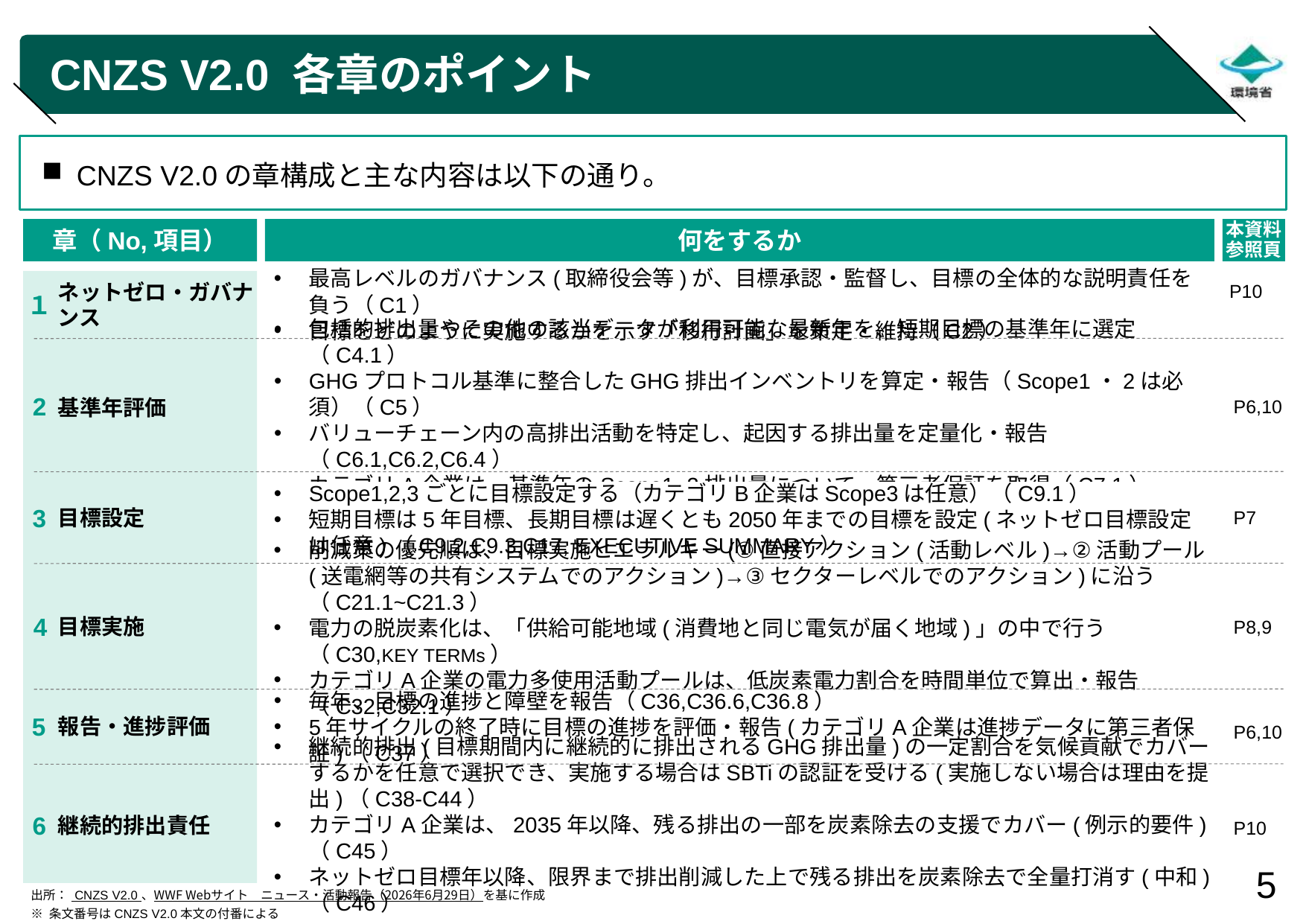

# CNZS V2.0 各章のポイント
CNZS V2.0の章構成と主な内容は以下の通り。
章（No,項目）
何をするか
本資料
参照頁

１
ネットゼロ・ガバナンス
P10
最高レベルのガバナンス(取締役会等)が、目標承認・監督し、目標の全体的な説明責任を負う（C1）
目標をどのように実施するかを示す「移行計画」を策定・維持（C2）
2
基準年評価
包括的排出量やその他の該当データが利用可能な最新年を、短期目標の基準年に選定（C4.1）
GHGプロトコル基準に整合したGHG排出インベントリを算定・報告（Scope1・2は必須）（C5）
バリューチェーン内の高排出活動を特定し、起因する排出量を定量化・報告（C6.1,C6.2,C6.4）
カテゴリA企業は、基準年のScope1~3排出量について、第三者保証を取得（C7.1）
P6,10
3
目標設定
Scope1,2,3ごとに目標設定する（カテゴリB企業はScope3は任意）（C9.1）
短期目標は5年目標、長期目標は遅くとも2050年までの目標を設定(ネットゼロ目標設定は任意)（C9.2,C9.3,C17, EXECUTIVE SUMMARY）
P7
目標実施
4
削減策の優先順は、目標実施ヒエラルキー(①直接アクション(活動レベル)→②活動プール(送電網等の共有システムでのアクション)→③セクターレベルでのアクション)に沿う（C21.1~C21.3）
電力の脱炭素化は、「供給可能地域(消費地と同じ電気が届く地域)」の中で行う（C30,KEY TERMs）
カテゴリA企業の電力多使用活動プールは、低炭素電力割合を時間単位で算出・報告（C32,C32.1）
P8,9
5
報告・進捗評価
毎年、目標の進捗と障壁を報告（C36,C36.6,C36.8）
5年サイクルの終了時に目標の進捗を評価・報告(カテゴリA企業は進捗データに第三者保証)（C37）
P6,10
6
継続的排出責任
継続的排出(目標期間内に継続的に排出されるGHG排出量)の一定割合を気候貢献でカバーするかを任意で選択でき、実施する場合はSBTiの認証を受ける(実施しない場合は理由を提出)（C38-C44）
カテゴリA企業は、2035年以降、残る排出の一部を炭素除去の支援でカバー(例示的要件)（C45）
ネットゼロ目標年以降、限界まで排出削減した上で残る排出を炭素除去で全量打消す(中和)（C46）
P10
出所： CNZS V2.0 、WWF Webサイト　ニュース・活動報告（2026年6月29日）を基に作成
※ 条文番号はCNZS V2.0本文の付番による